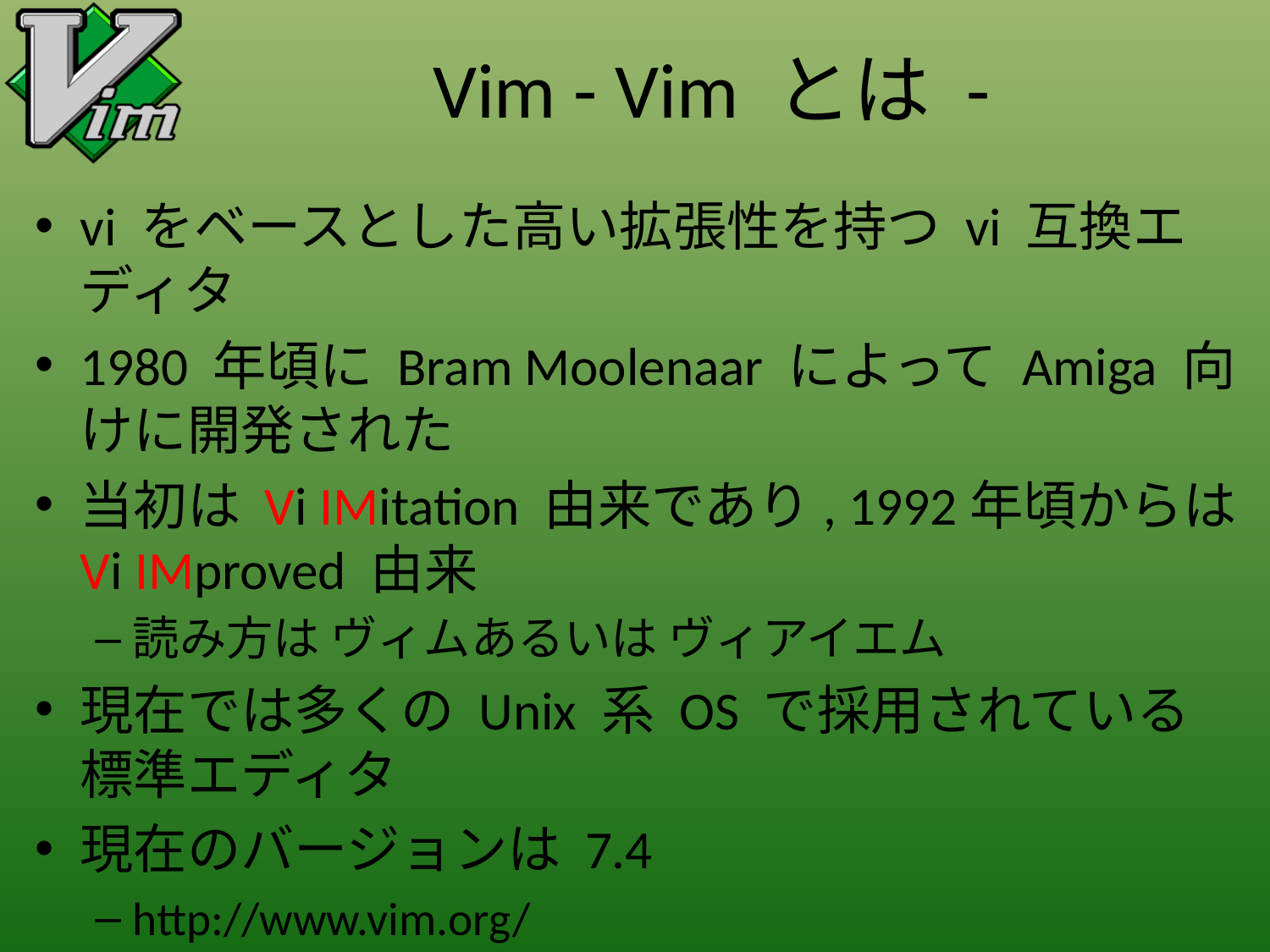

# Vim - Vim とは -
vi をベースとした高い拡張性を持つ vi 互換エディタ
1980 年頃に Bram Moolenaar によって Amiga 向けに開発された
当初は Vi IMitation 由来であり, 1992年頃からは Vi IMproved 由来
読み方は ヴィムあるいは ヴィアイエム
現在では多くの Unix 系 OS で採用されている標準エディタ
現在のバージョンは 7.4
http://www.vim.org/